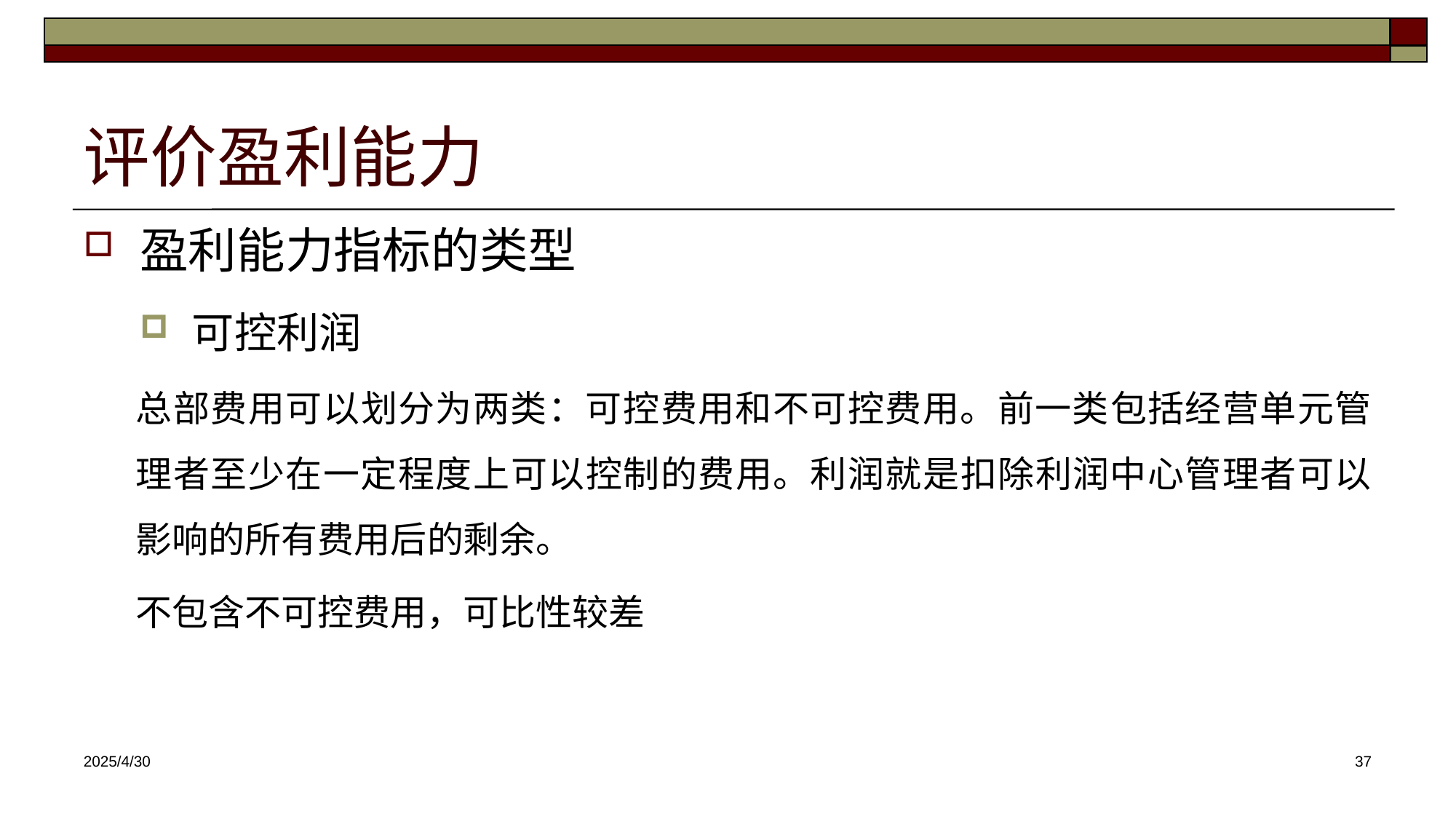

# 评价盈利能力
盈利能力指标的类型
可控利润
总部费用可以划分为两类：可控费用和不可控费用。前一类包括经营单元管理者至少在一定程度上可以控制的费用。利润就是扣除利润中心管理者可以影响的所有费用后的剩余。
不包含不可控费用，可比性较差
2025/4/30
37